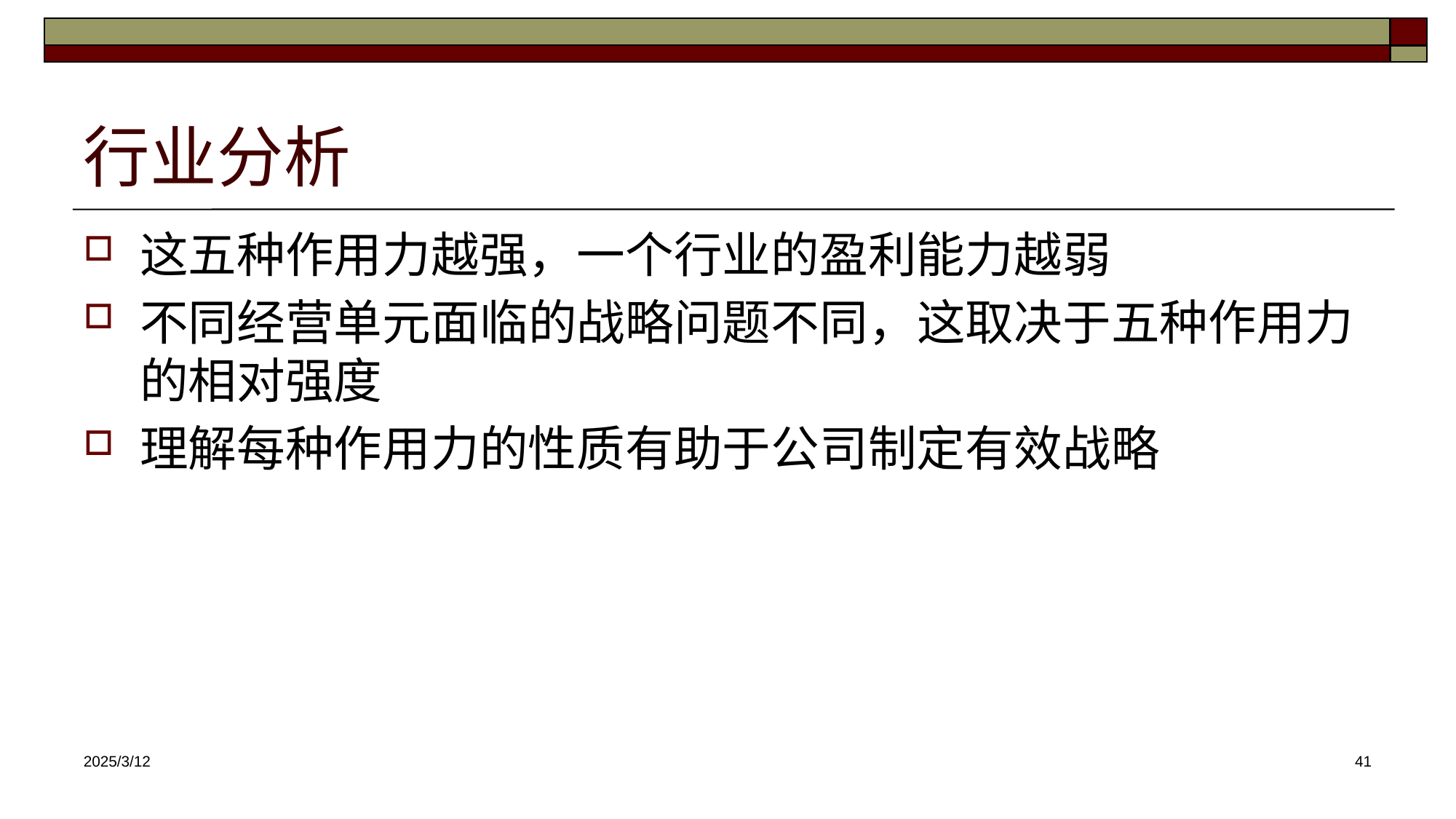

# 行业分析
这五种作用力越强，一个行业的盈利能力越弱
不同经营单元面临的战略问题不同，这取决于五种作用力的相对强度
理解每种作用力的性质有助于公司制定有效战略
2025/3/12
41